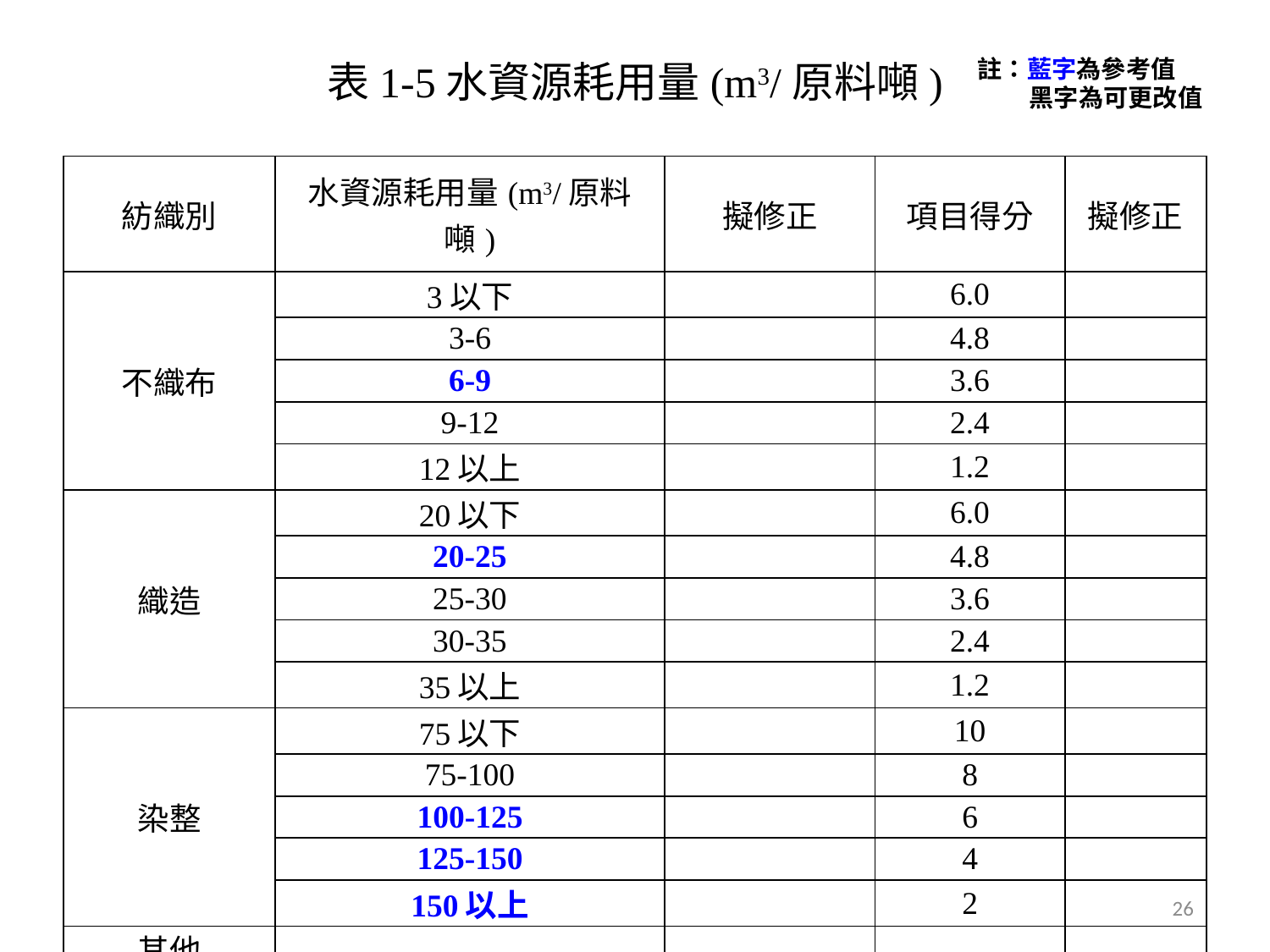

註：藍字為參考值
        黑字為可更改值
# 表1-5水資源耗用量(m3/原料噸)

| 紡織別 | 水資源耗用量(m3/原料噸) | 擬修正 | 項目得分 | 擬修正 |
| --- | --- | --- | --- | --- |
| 不織布 | 3以下 |  | 6.0 |  |
|  | 3-6 |  | 4.8 |  |
|  | 6-9 |  | 3.6 |  |
|  | 9-12 |  | 2.4 |  |
|  | 12以上 |  | 1.2 |  |
| 織造 | 20以下 |  | 6.0 |  |
|  | 20-25 |  | 4.8 |  |
|  | 25-30 |  | 3.6 |  |
|  | 30-35 |  | 2.4 |  |
|  | 35以上 |  | 1.2 |  |
| 染整 | 75以下 |  | 10 |  |
|  | 75-100 |  | 8 |  |
|  | 100-125 |  | 6 |  |
|  | 125-150 |  | 4 |  |
|  | 150以上 |  | 2 |  |
| 其他 |  |  |  |  |
26